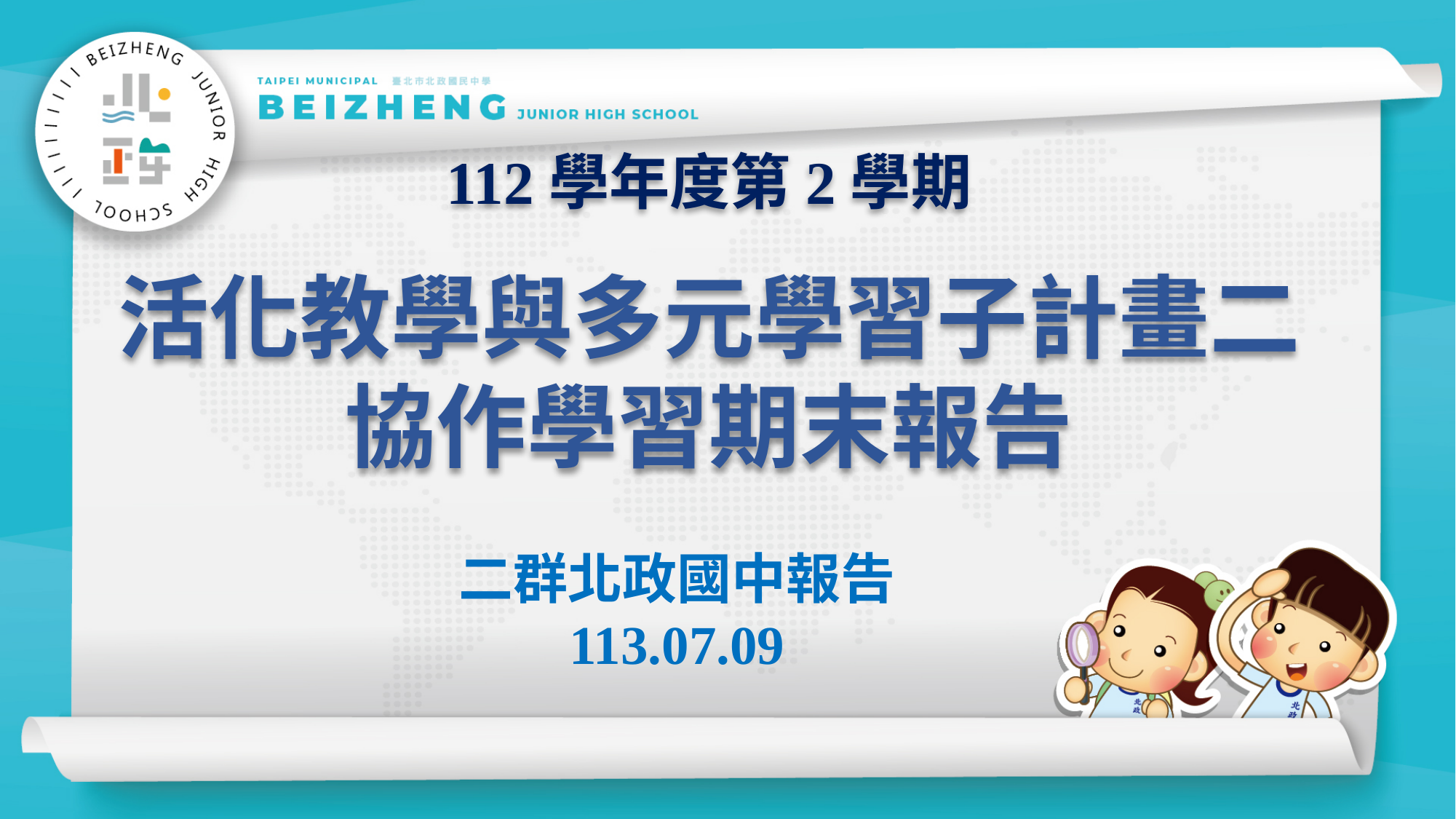

112學年度第2學期
活化教學與多元學習子計畫二協作學習期末報告
二群北政國中報告
113.07.09